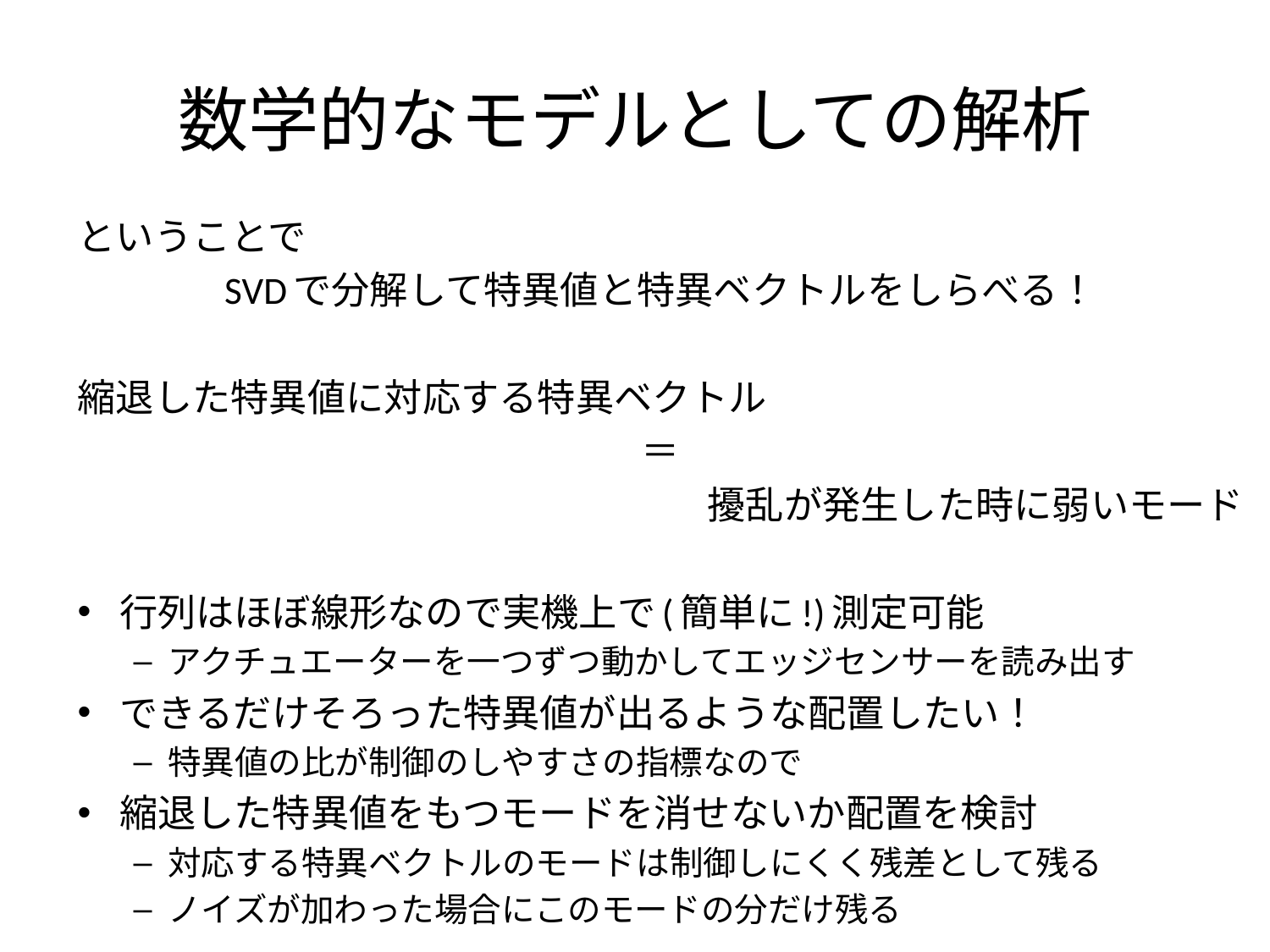

# 数学的なモデルとしての解析
ということで
SVDで分解して特異値と特異ベクトルをしらべる！

縮退した特異値に対応する特異ベクトル
＝
擾乱が発生した時に弱いモード

行列はほぼ線形なので実機上で(簡単に!)測定可能
アクチュエーターを一つずつ動かしてエッジセンサーを読み出す
できるだけそろった特異値が出るような配置したい！
特異値の比が制御のしやすさの指標なので
縮退した特異値をもつモードを消せないか配置を検討
対応する特異ベクトルのモードは制御しにくく残差として残る
ノイズが加わった場合にこのモードの分だけ残る